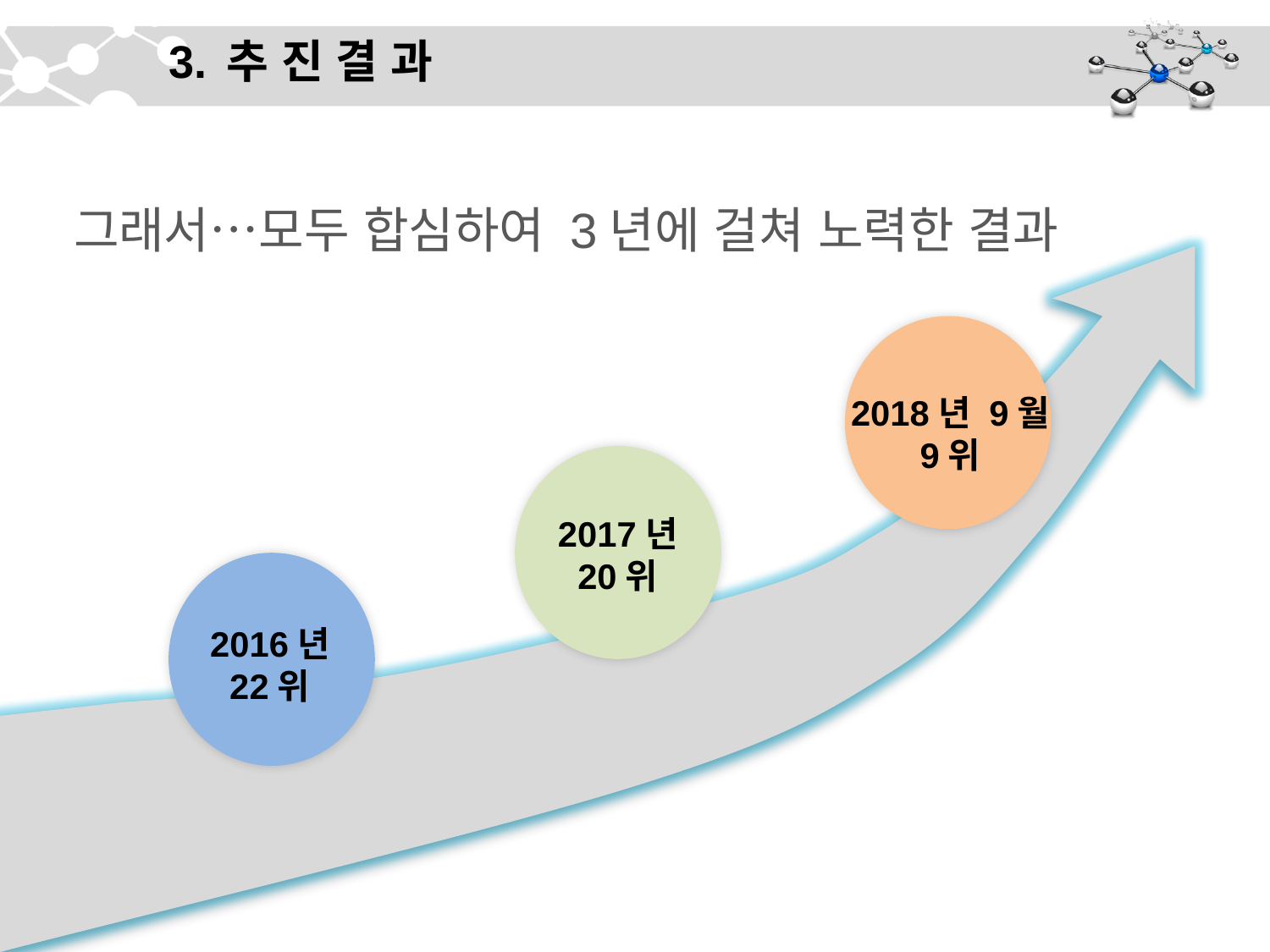

# 3. 추 진 결 과
 그래서…모두 합심하여 3년에 걸쳐 노력한 결과

2018년 9월
9위

2017년
20위

2016년
22위